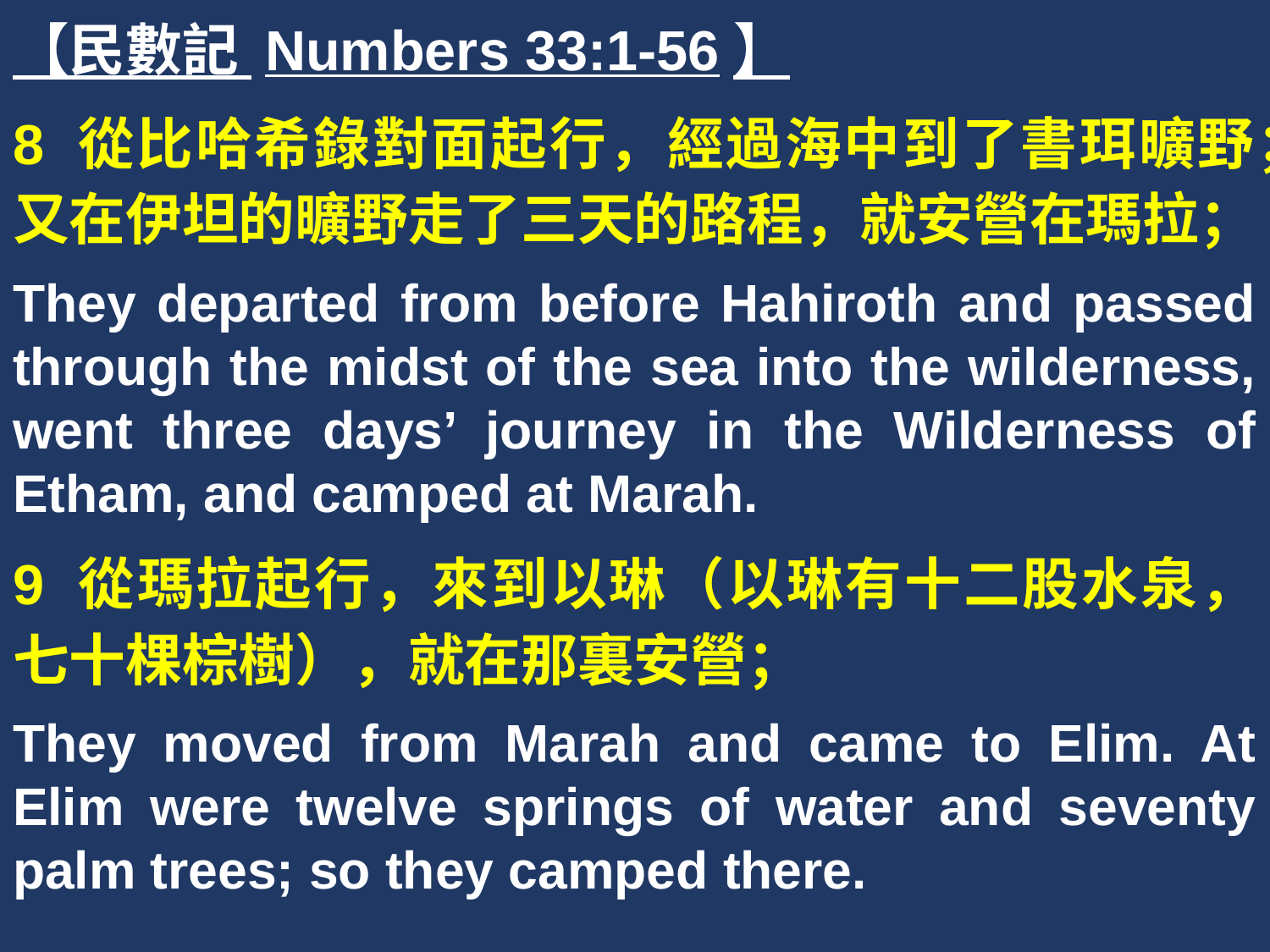

【民數記 Numbers 33:1-56】
8 從比哈希錄對面起行，經過海中到了書珥曠野；又在伊坦的曠野走了三天的路程，就安營在瑪拉；
They departed from before Hahiroth and passed through the midst of the sea into the wilderness, went three days’ journey in the Wilderness of Etham, and camped at Marah.
9 從瑪拉起行，來到以琳（以琳有十二股水泉，七十棵棕樹），就在那裏安營；
They moved from Marah and came to Elim. At Elim were twelve springs of water and seventy palm trees; so they camped there.